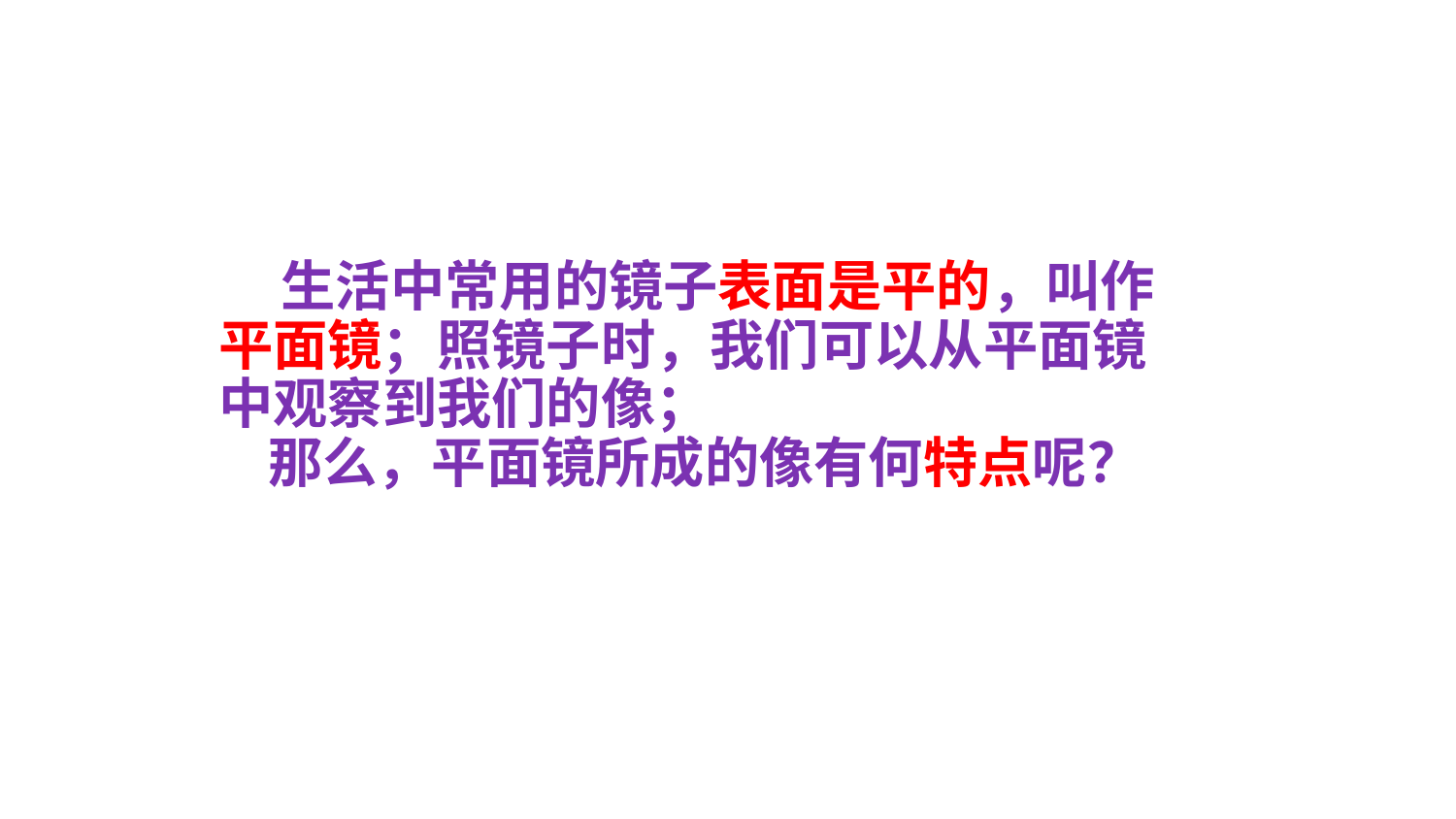

# 生活中常用的镜子表面是平的，叫作平面镜；照镜子时，我们可以从平面镜中观察到我们的像； 那么，平面镜所成的像有何特点呢？